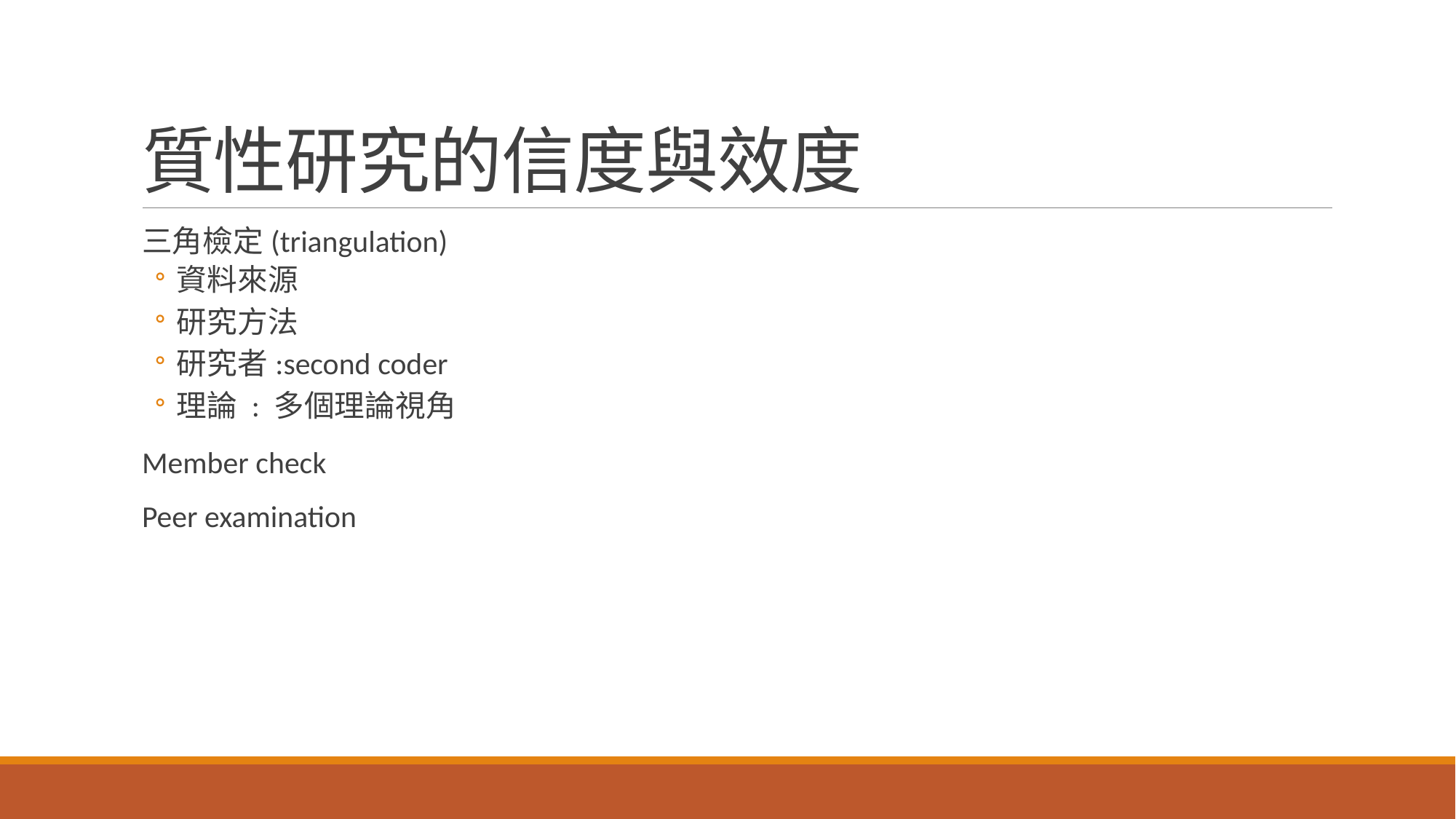

# 質性研究的信度與效度
三角檢定(triangulation)
資料來源
研究方法
研究者:second coder
理論 : 多個理論視角
Member check
Peer examination